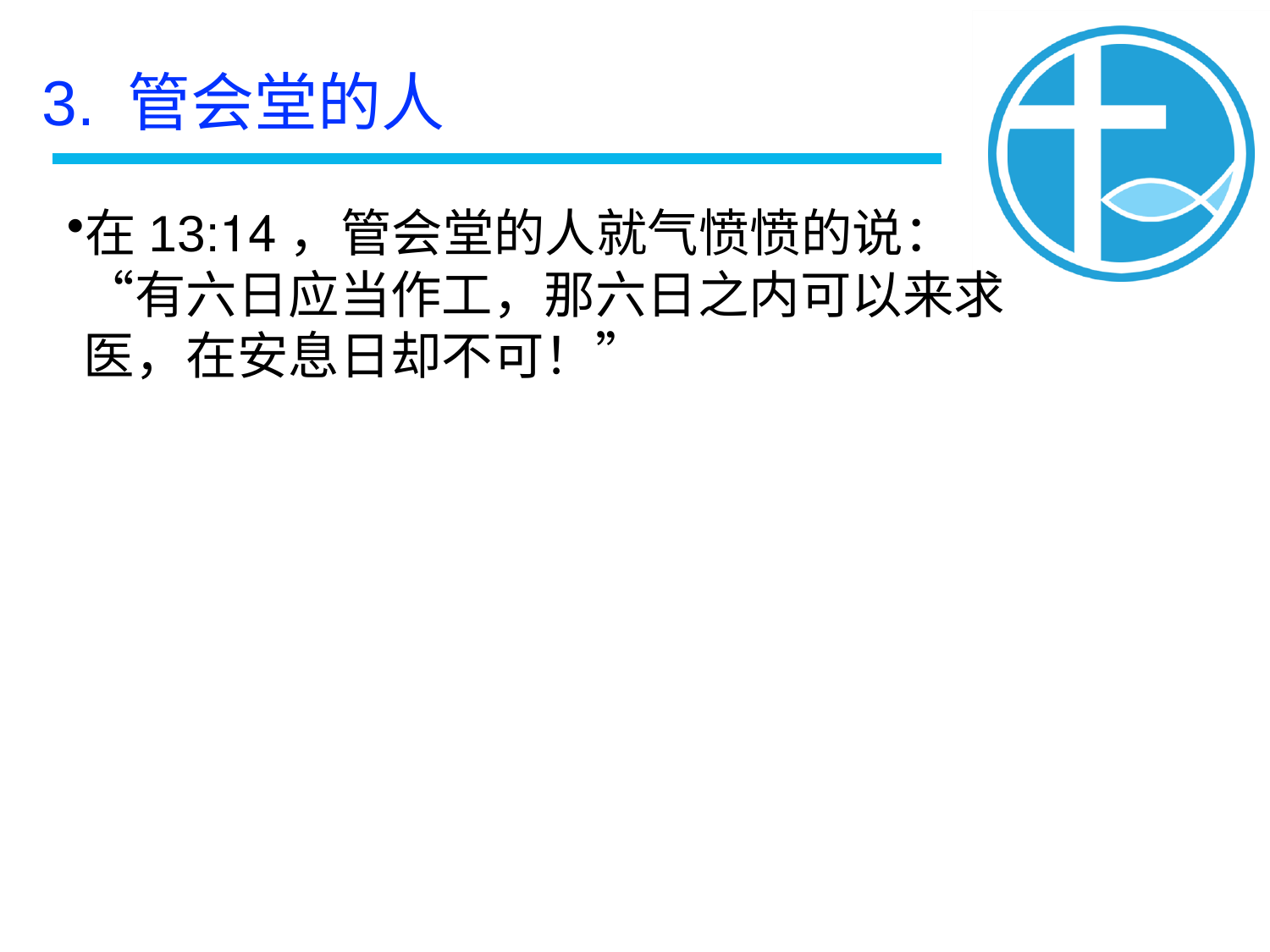

3. 管会堂的人
在13:14，管会堂的人就气愤愤的说：
“有六日应当作工，那六日之内可以来求医，在安息日却不可！”